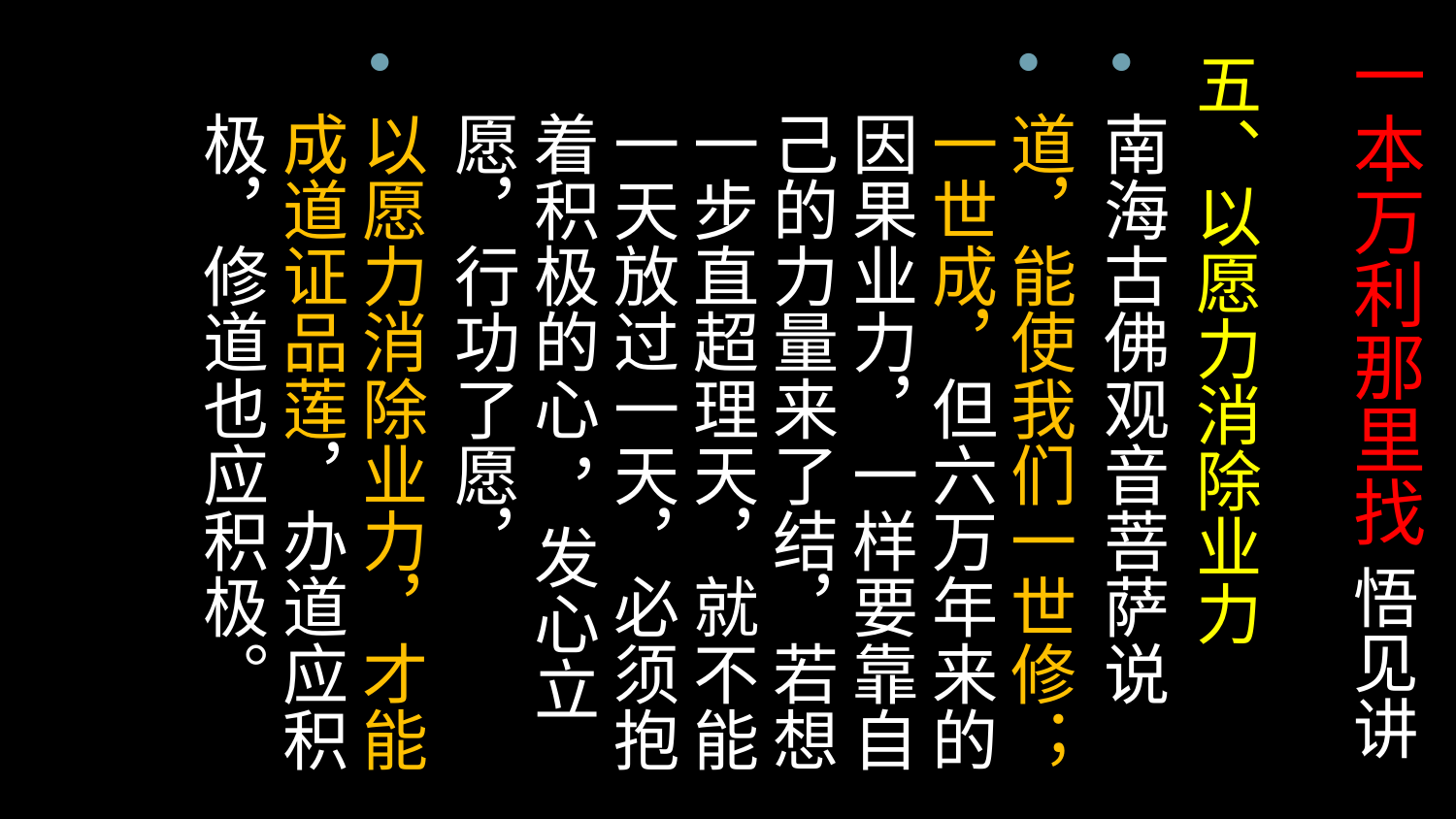

# 一本万利那里找 悟见讲
五、以愿力消除业力
南海古佛观音菩萨说
道，能使我们一世修；一世成，但六万年来的因果业力，一样要靠自己的力量来了结，若想一步直超理天，就不能一天放过一天，必须抱着积极的心 ，发心立愿，行功了愿，
以愿力消除业力，才能成道证品莲，办道应积极，修道也应积极。